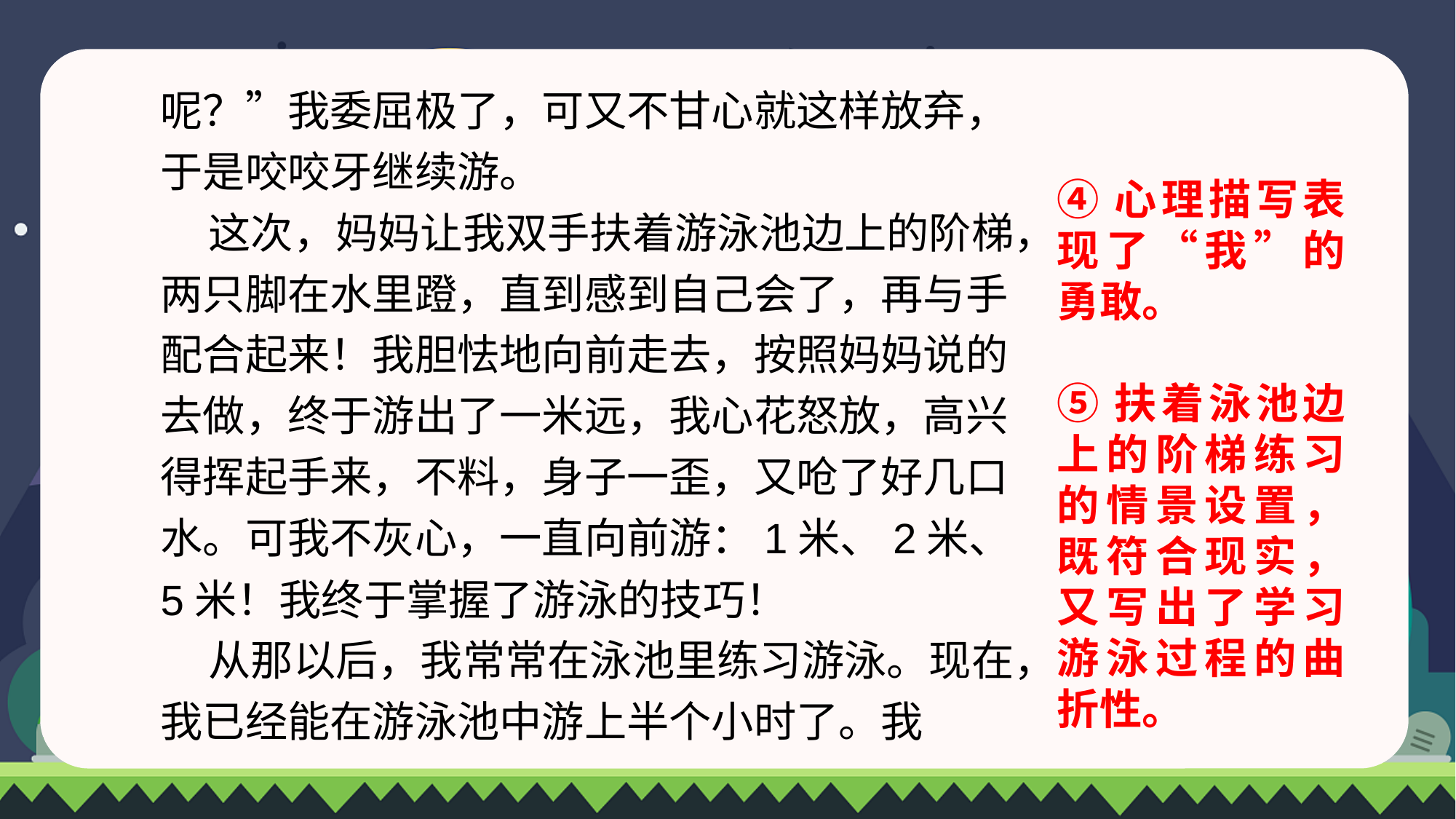

呢？”我委屈极了，可又不甘心就这样放弃，于是咬咬牙继续游。
    这次，妈妈让我双手扶着游泳池边上的阶梯，两只脚在水里蹬，直到感到自己会了，再与手配合起来！我胆怯地向前走去，按照妈妈说的去做，终于游出了一米远，我心花怒放，高兴得挥起手来，不料，身子一歪，又呛了好几口水。可我不灰心，一直向前游：1米、2米、5米！我终于掌握了游泳的技巧！
    从那以后，我常常在泳池里练习游泳。现在，我已经能在游泳池中游上半个小时了。我
④心理描写表现了“我”的勇敢。

⑤扶着泳池边上的阶梯练习的情景设置，既符合现实，又写出了学习游泳过程的曲折性。